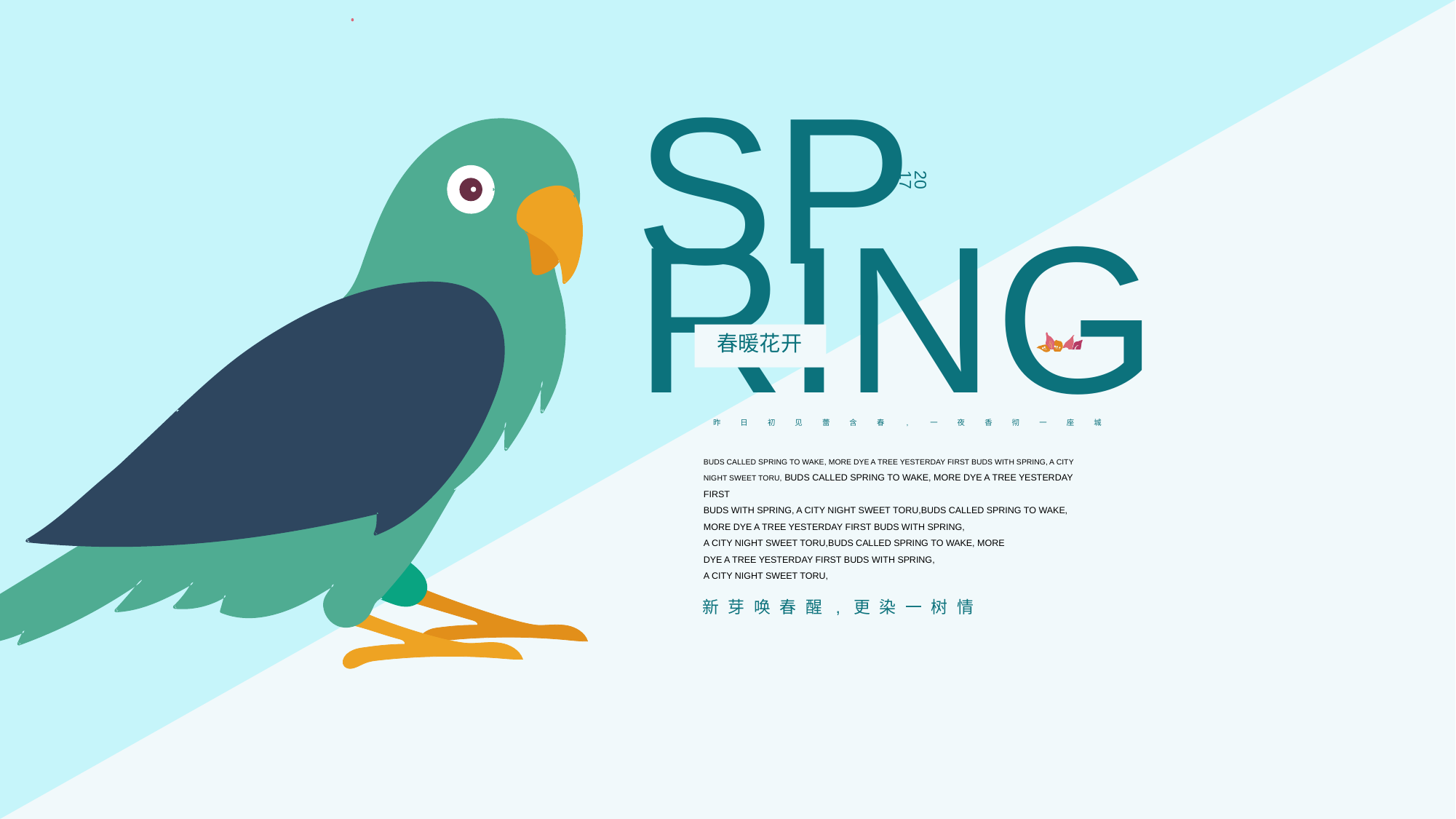

2017
SP
RING

春暖花开
昨日初见蕾含春,一夜香彻一座城
BUDS CALLED SPRING TO WAKE, MORE DYE A TREE YESTERDAY FIRST BUDS WITH SPRING, A CITY NIGHT SWEET TORU, BUDS CALLED SPRING TO WAKE, MORE DYE A TREE YESTERDAY FIRST
BUDS WITH SPRING, A CITY NIGHT SWEET TORU,BUDS CALLED SPRING TO WAKE,
MORE DYE A TREE YESTERDAY FIRST BUDS WITH SPRING,
A CITY NIGHT SWEET TORU,BUDS CALLED SPRING TO WAKE, MORE
DYE A TREE YESTERDAY FIRST BUDS WITH SPRING,
A CITY NIGHT SWEET TORU,

新芽唤春醒,更染一树情